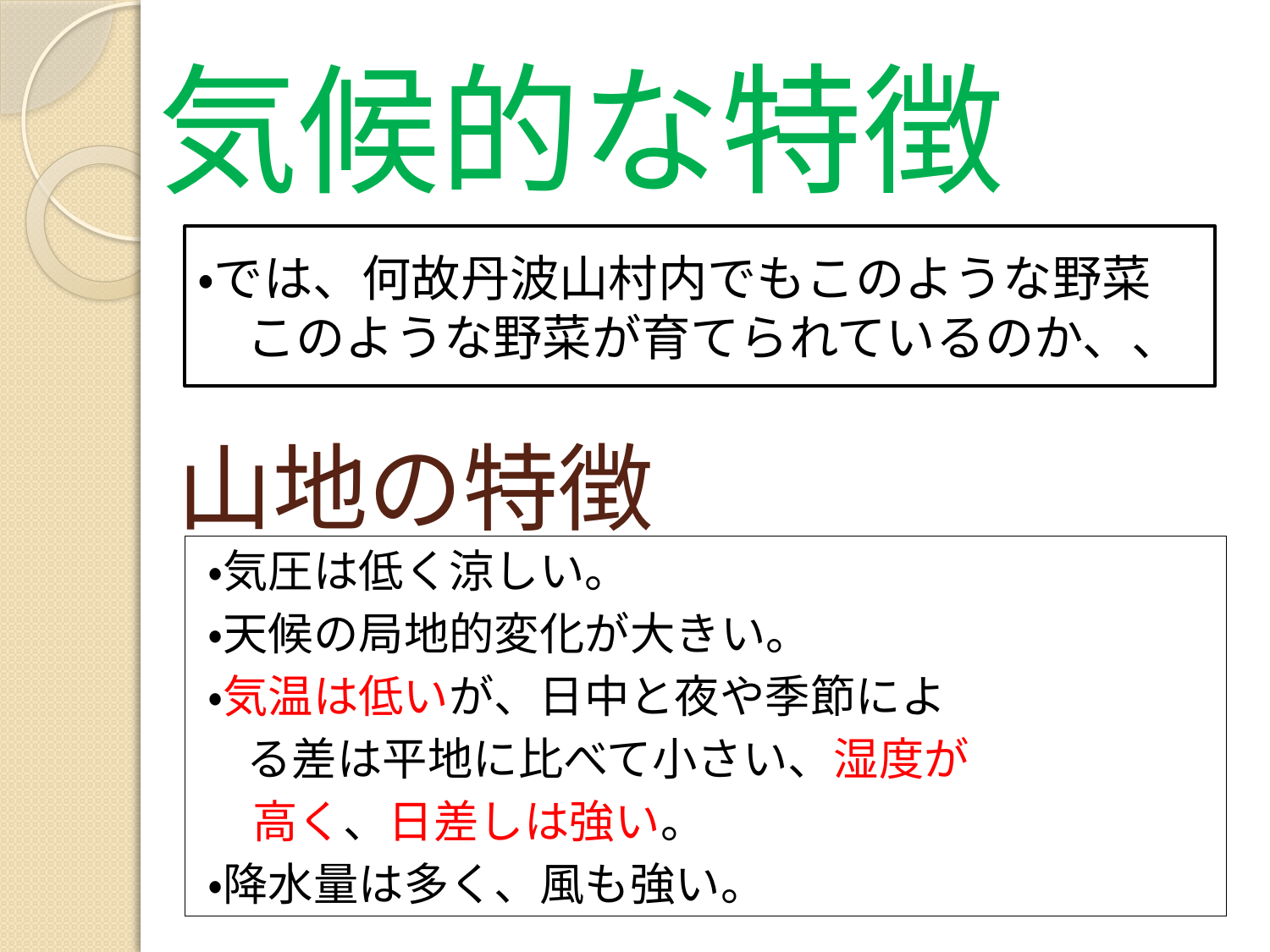

# 気候的な特徴

・では、何故丹波山村内でもこのような野菜
　このような野菜が育てられているのか、、

山地の特徴
・気圧は低く涼しい。
・天候の局地的変化が大きい。
・気温は低いが、日中と夜や季節によ
　る差は平地に比べて小さい、湿度が
　高く、日差しは強い。
・降水量は多く、風も強い。